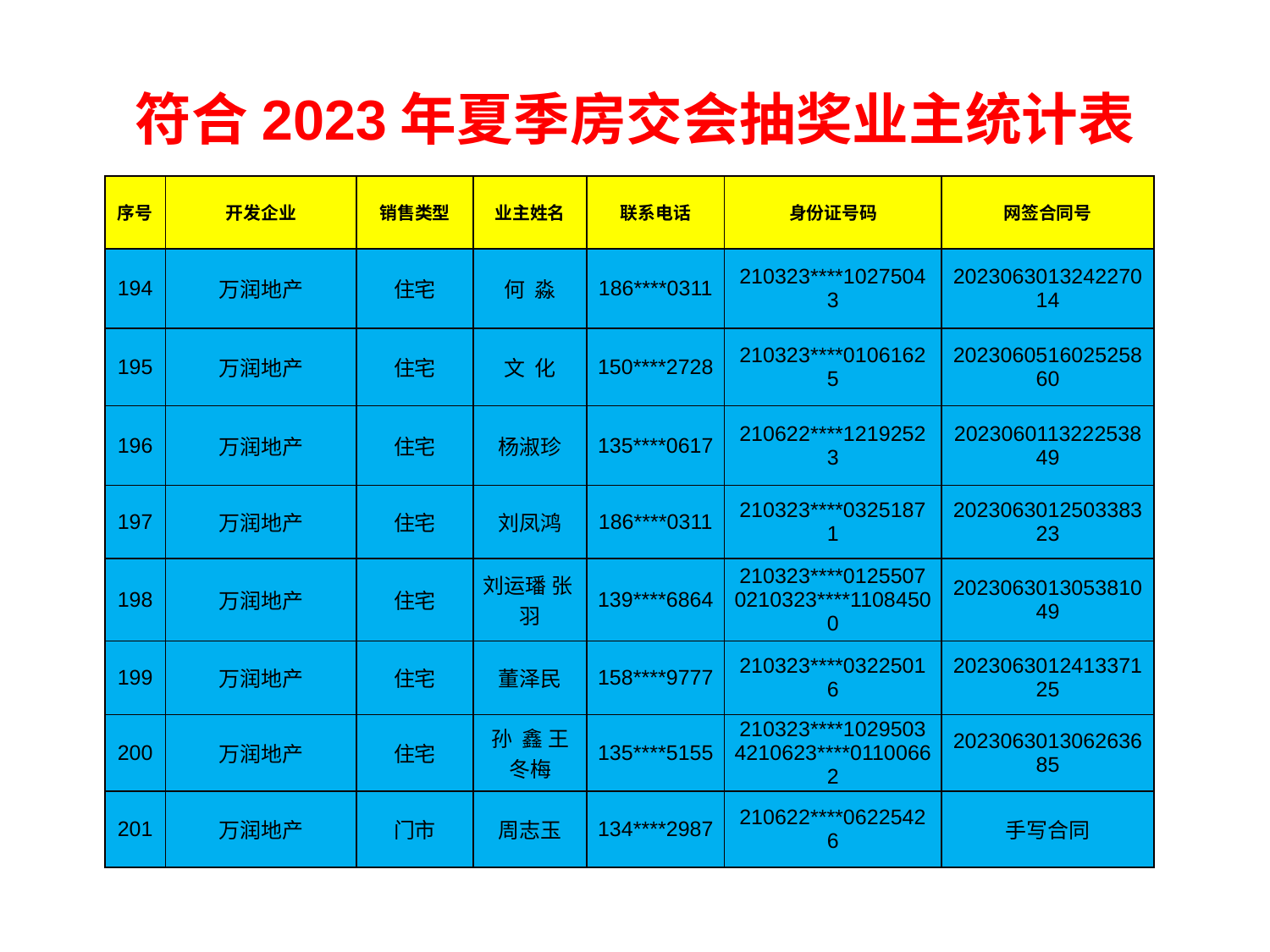

# 符合2023年夏季房交会抽奖业主统计表
| 序号 | 开发企业 | 销售类型 | 业主姓名 | 联系电话 | 身份证号码 | 网签合同号 |
| --- | --- | --- | --- | --- | --- | --- |
| 194 | 万润地产 | 住宅 | 何 淼 | 186\*\*\*\*0311 | 210323\*\*\*\*10275043 | 202306301324227014 |
| 195 | 万润地产 | 住宅 | 文 化 | 150\*\*\*\*2728 | 210323\*\*\*\*01061625 | 202306051602525860 |
| 196 | 万润地产 | 住宅 | 杨淑珍 | 135\*\*\*\*0617 | 210622\*\*\*\*12192523 | 202306011322253849 |
| 197 | 万润地产 | 住宅 | 刘凤鸿 | 186\*\*\*\*0311 | 210323\*\*\*\*03251871 | 202306301250338323 |
| 198 | 万润地产 | 住宅 | 刘运璠 张 羽 | 139\*\*\*\*6864 | 210323\*\*\*\*01255070210323\*\*\*\*11084500 | 202306301305381049 |
| 199 | 万润地产 | 住宅 | 董泽民 | 158\*\*\*\*9777 | 210323\*\*\*\*03225016 | 202306301241337125 |
| 200 | 万润地产 | 住宅 | 孙 鑫 王冬梅 | 135\*\*\*\*5155 | 210323\*\*\*\*10295034210623\*\*\*\*01100662 | 202306301306263685 |
| 201 | 万润地产 | 门市 | 周志玉 | 134\*\*\*\*2987 | 210622\*\*\*\*06225426 | 手写合同 |